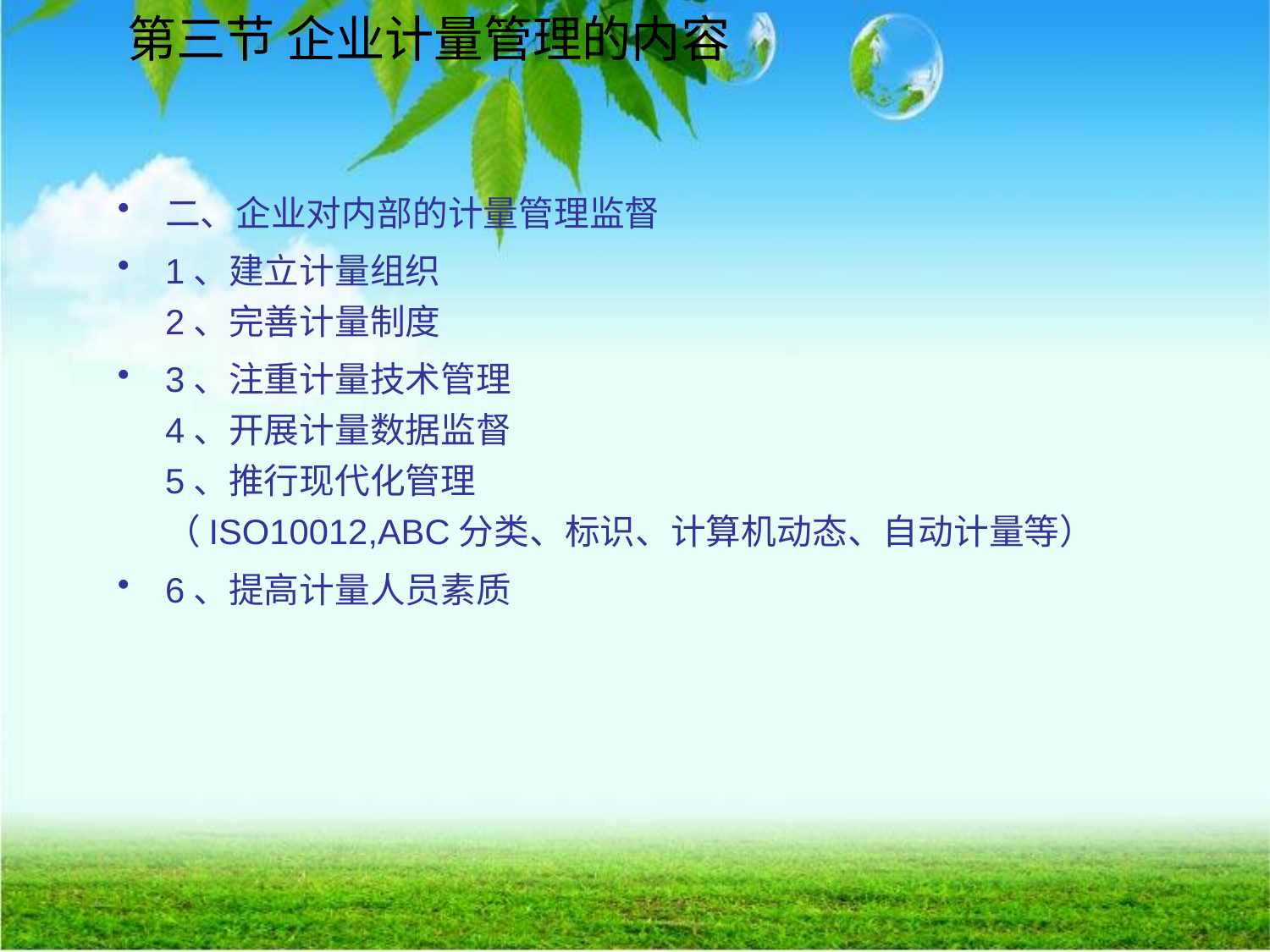

# 第三节 企业计量管理的内容
二、企业对内部的计量管理监督
1、建立计量组织
2、完善计量制度
3、注重计量技术管理
4、开展计量数据监督
5、推行现代化管理
（ISO10012,ABC分类、标识、计算机动态、自动计量等）
6、提高计量人员素质